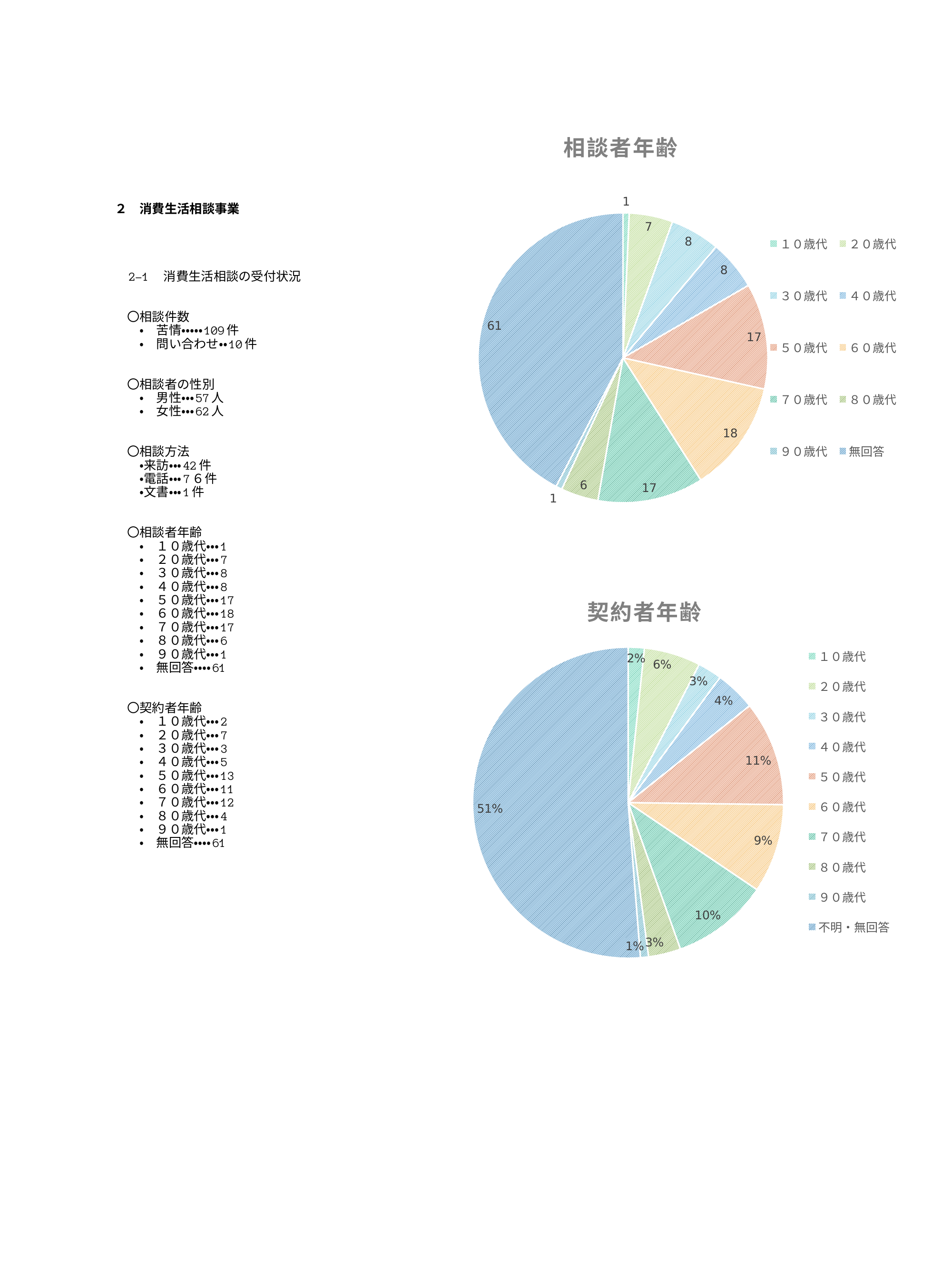

### Chart:

| Category | 相談者年齢 |
|---|---|
| １０歳代 | 1.0 |
| ２０歳代 | 7.0 |
| ３０歳代 | 8.0 |
| ４０歳代 | 8.0 |
| ５０歳代 | 17.0 |
| ６０歳代 | 18.0 |
| ７０歳代 | 17.0 |
| ８０歳代 | 6.0 |
| ９０歳代  | 1.0 |
| 無回答 | 61.0 |
# ２　消費生活相談事業
　2-1　消費生活相談の受付状況
　
　〇相談件数
　　・　苦情・・・・・109件
　　・　問い合わせ・・10件
　〇相談者の性別
　　・　男性・・・57人
　　・　女性・・・62人
　〇相談方法
　　・来訪・・・42件
　　・電話・・・7６件
　　・文書・・・1件
　〇相談者年齢
　　・　１０歳代・・・1
　　・　２０歳代・・・7
　　・　３０歳代・・・8
　　・　４０歳代・・・8
　　・　５０歳代・・・17
　　・　６０歳代・・・18
　　・　７０歳代・・・17
　　・　８０歳代・・・6
　　・　９０歳代・・・1
　　・　無回答・・・・61
　〇契約者年齢
　　・　１０歳代・・・2
　　・　２０歳代・・・7
　　・　３０歳代・・・3
　　・　４０歳代・・・5
　　・　５０歳代・・・13
　　・　６０歳代・・・11
　　・　７０歳代・・・12
　　・　８０歳代・・・4
　　・　９０歳代・・・1
　　・　無回答・・・・61

### Chart:

| Category | 契約者年齢 |
|---|---|
| １０歳代 | 2.0 |
| ２０歳代 | 7.0 |
| ３０歳代 | 3.0 |
| ４０歳代 | 5.0 |
| ５０歳代 | 13.0 |
| ６０歳代 | 11.0 |
| ７０歳代 | 12.0 |
| ８０歳代 | 4.0 |
| ９０歳代 | 1.0 |
| 不明・無回答 | 61.0 |